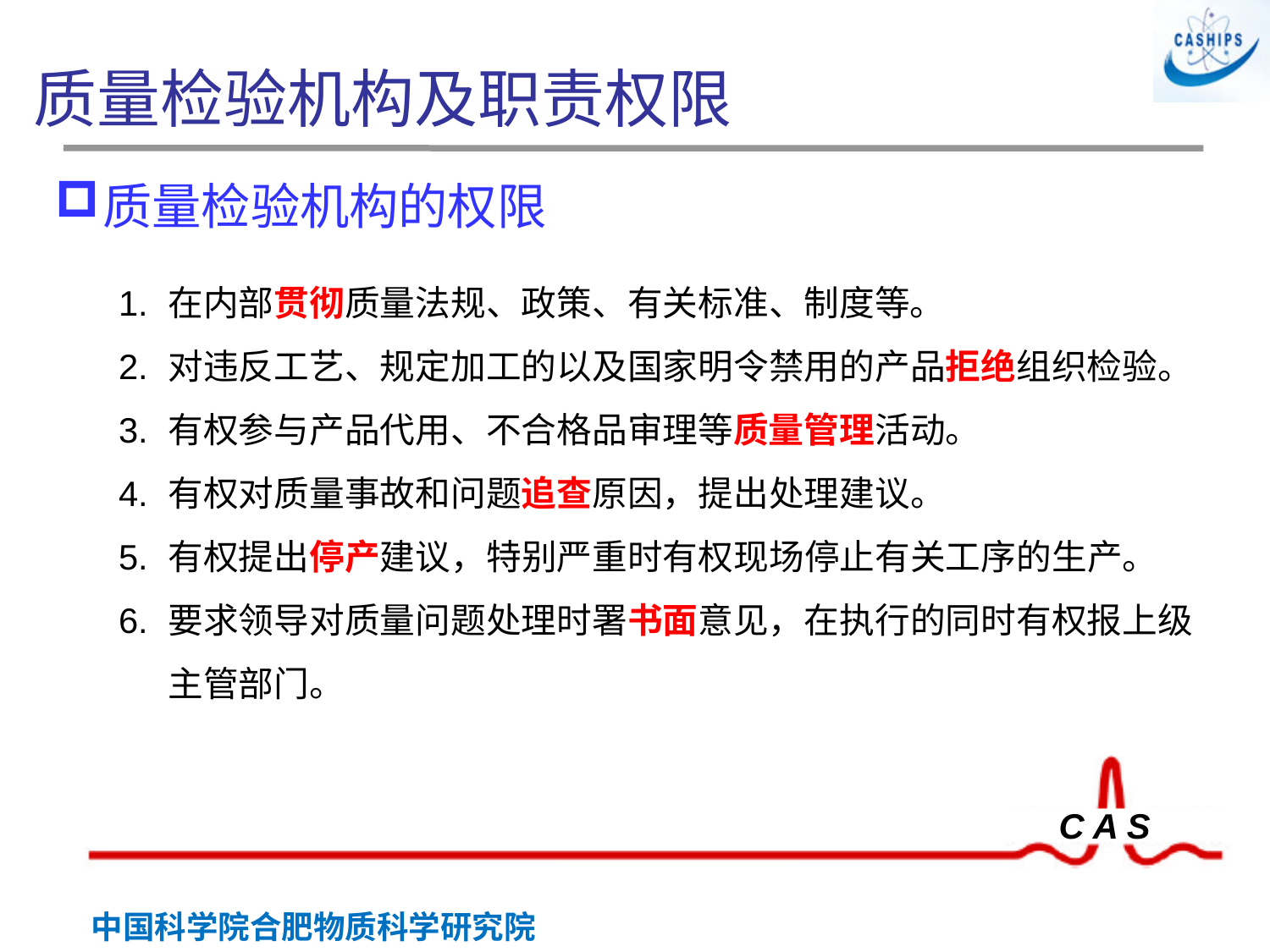

# 质量检验机构及职责权限
质量检验机构的权限

在内部贯彻质量法规、政策、有关标准、制度等。
对违反工艺、规定加工的以及国家明令禁用的产品拒绝组织检验。
有权参与产品代用、不合格品审理等质量管理活动。
有权对质量事故和问题追查原因，提出处理建议。
有权提出停产建议，特别严重时有权现场停止有关工序的生产。
要求领导对质量问题处理时署书面意见，在执行的同时有权报上级主管部门。